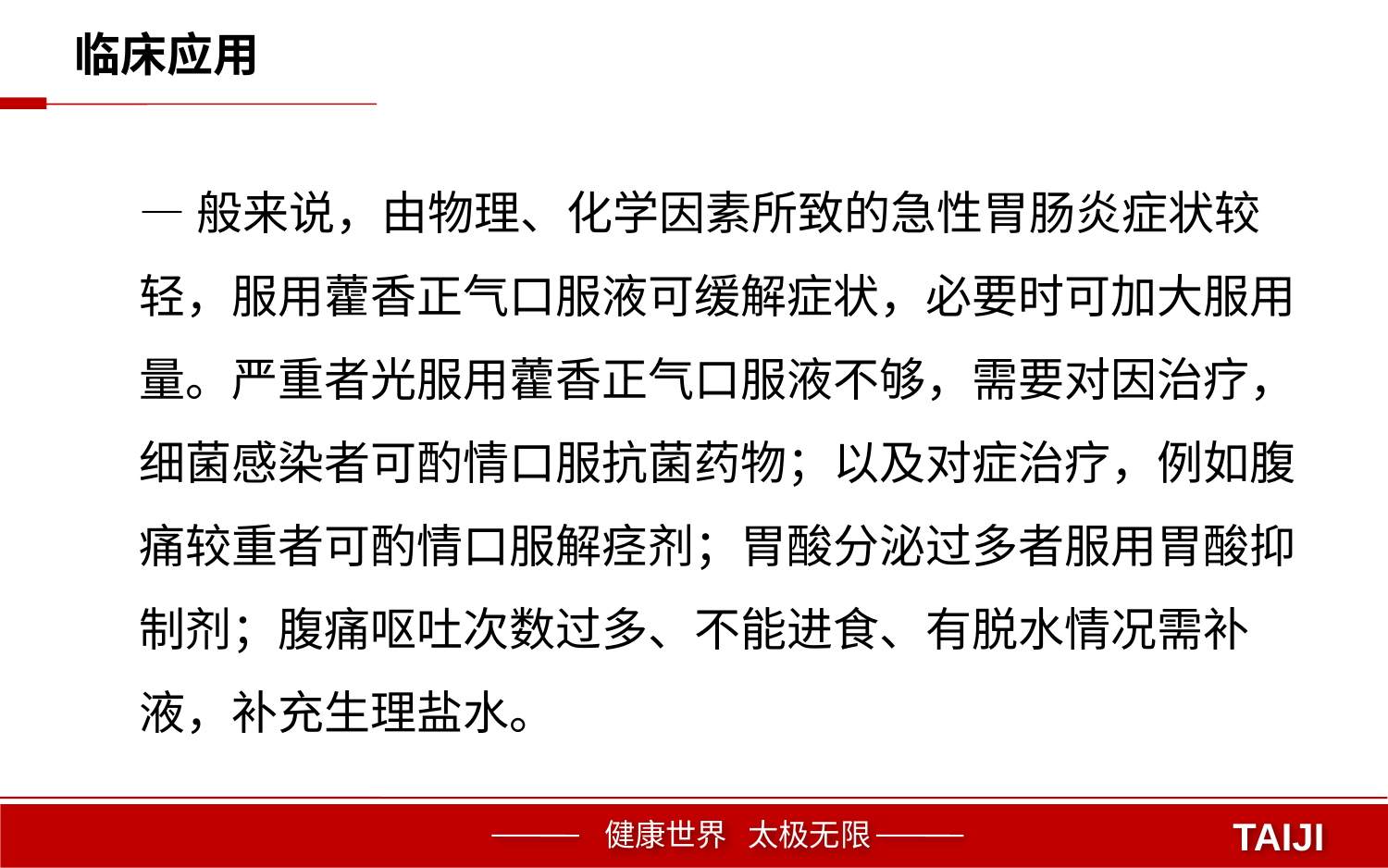

临床应用
—般来说，由物理、化学因素所致的急性胃肠炎症状较轻，服用藿香正气口服液可缓解症状，必要时可加大服用量。严重者光服用藿香正气口服液不够，需要对因治疗，细菌感染者可酌情口服抗菌药物；以及对症治疗，例如腹痛较重者可酌情口服解痉剂；胃酸分泌过多者服用胃酸抑制剂；腹痛呕吐次数过多、不能进食、有脱水情况需补液，补充生理盐水。